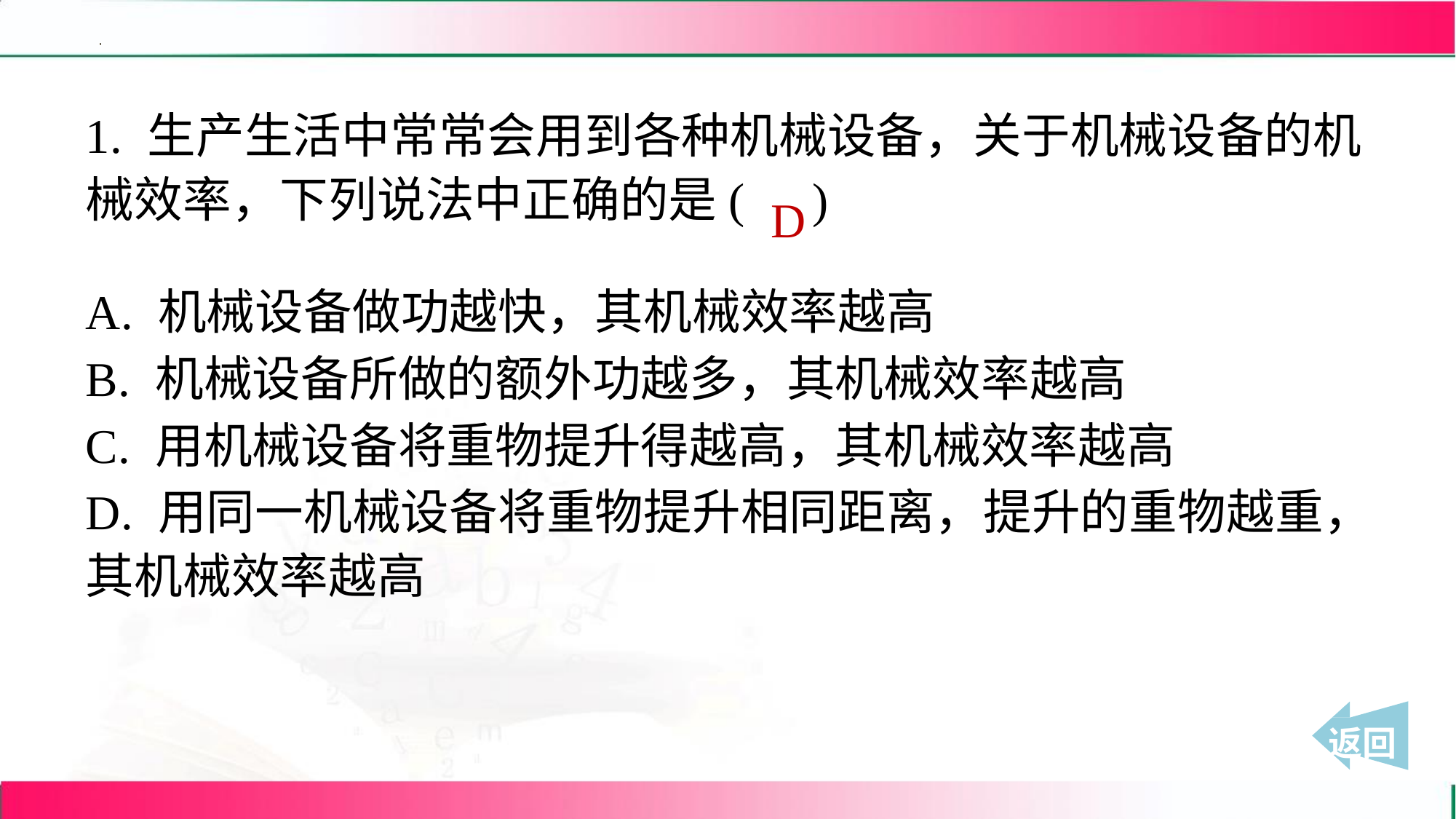

1. 生产生活中常常会用到各种机械设备，关于机械设备的机
械效率，下列说法中正确的是(     )
D
A. 机械设备做功越快，其机械效率越高
B. 机械设备所做的额外功越多，其机械效率越高
C. 用机械设备将重物提升得越高，其机械效率越高
D. 用同一机械设备将重物提升相同距离，提升的重物越重，
其机械效率越高
 返回